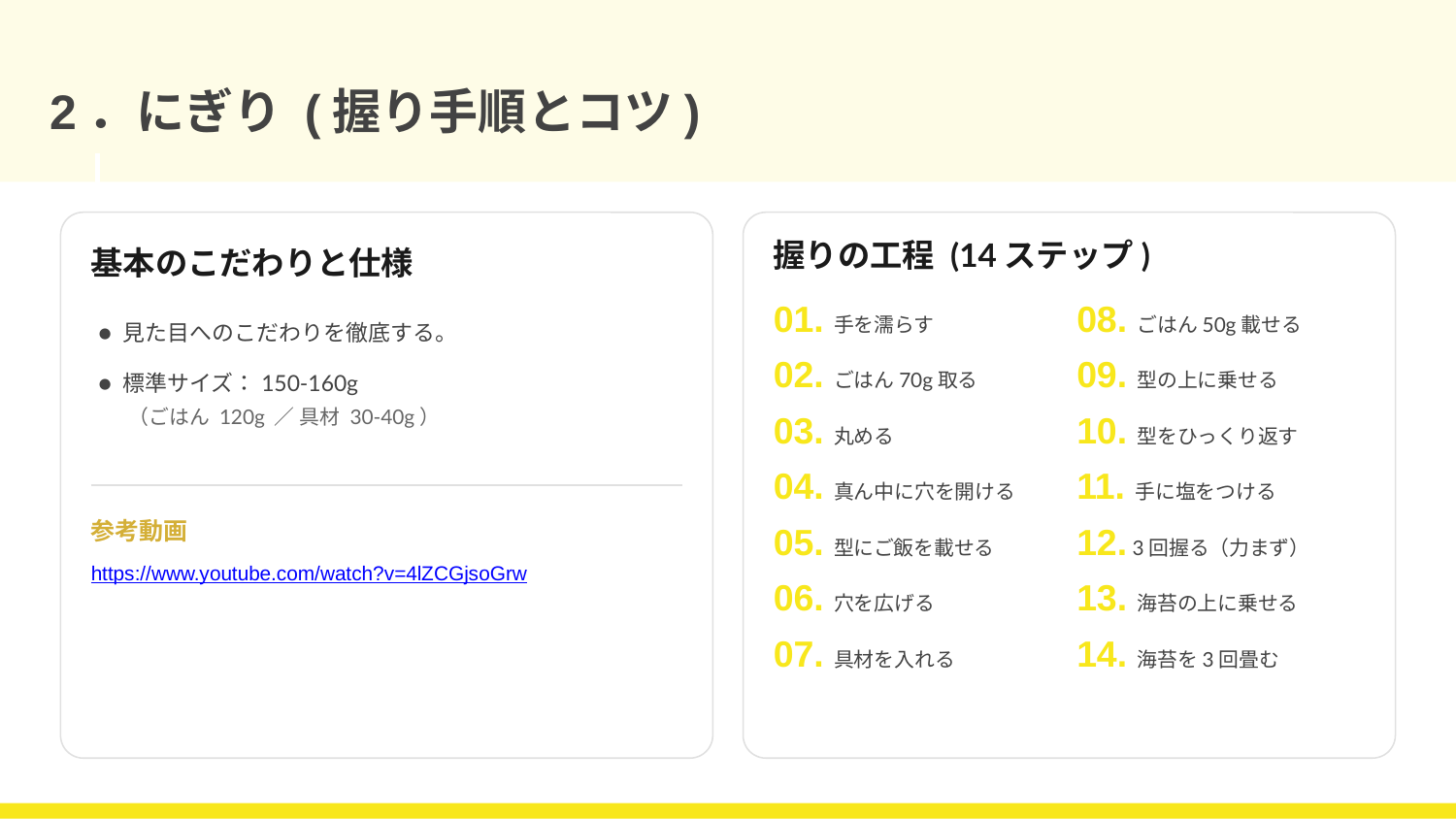

2．にぎり (握り手順とコツ)

基本のこだわりと仕様
● 見た目へのこだわりを徹底する。
● 標準サイズ：150‐160g
（ごはん 120g ／ 具材 30‐40g）
参考動画
https://www.youtube.com/watch?v=4lZCGjsoGrw

握りの工程 (14ステップ)
01. 手を濡らす
02. ごはん70g取る
03. 丸める
04. 真ん中に穴を開ける
05. 型にご飯を載せる
06. 穴を広げる
07. 具材を入れる
08. ごはん50g載せる
09. 型の上に乗せる
10. 型をひっくり返す
11. 手に塩をつける
12. 3回握る（力まず）
13. 海苔の上に乗せる
14. 海苔を3回畳む